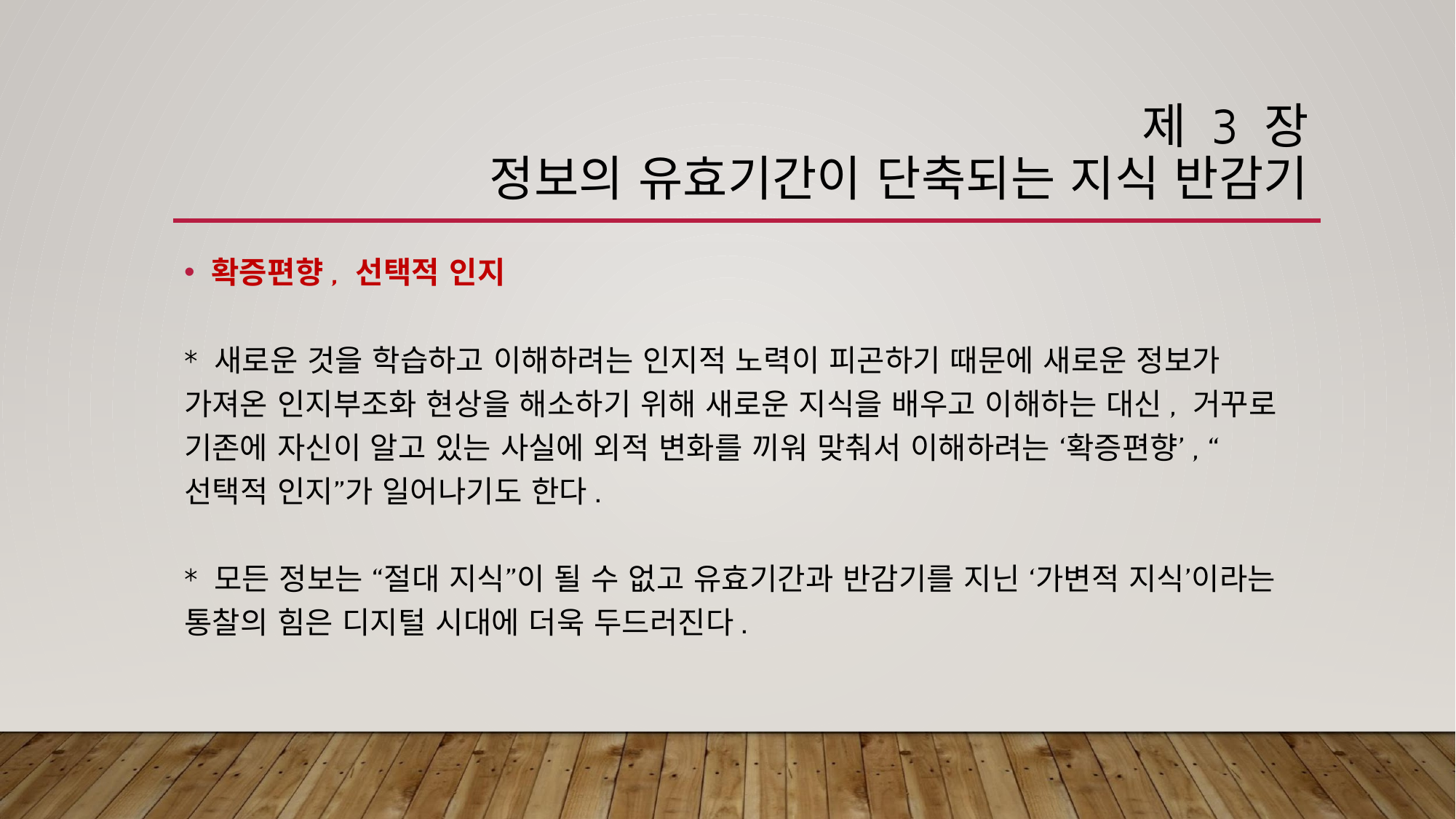

# 제 3 장 정보의 유효기간이 단축되는 지식 반감기
확증편향, 선택적 인지

* 새로운 것을 학습하고 이해하려는 인지적 노력이 피곤하기 때문에 새로운 정보가 가져온 인지부조화 현상을 해소하기 위해 새로운 지식을 배우고 이해하는 대신, 거꾸로 기존에 자신이 알고 있는 사실에 외적 변화를 끼워 맞춰서 이해하려는 ‘확증편향’, “선택적 인지”가 일어나기도 한다.

* 모든 정보는 “절대 지식”이 될 수 없고 유효기간과 반감기를 지닌 ‘가변적 지식’이라는 통찰의 힘은 디지털 시대에 더욱 두드러진다.